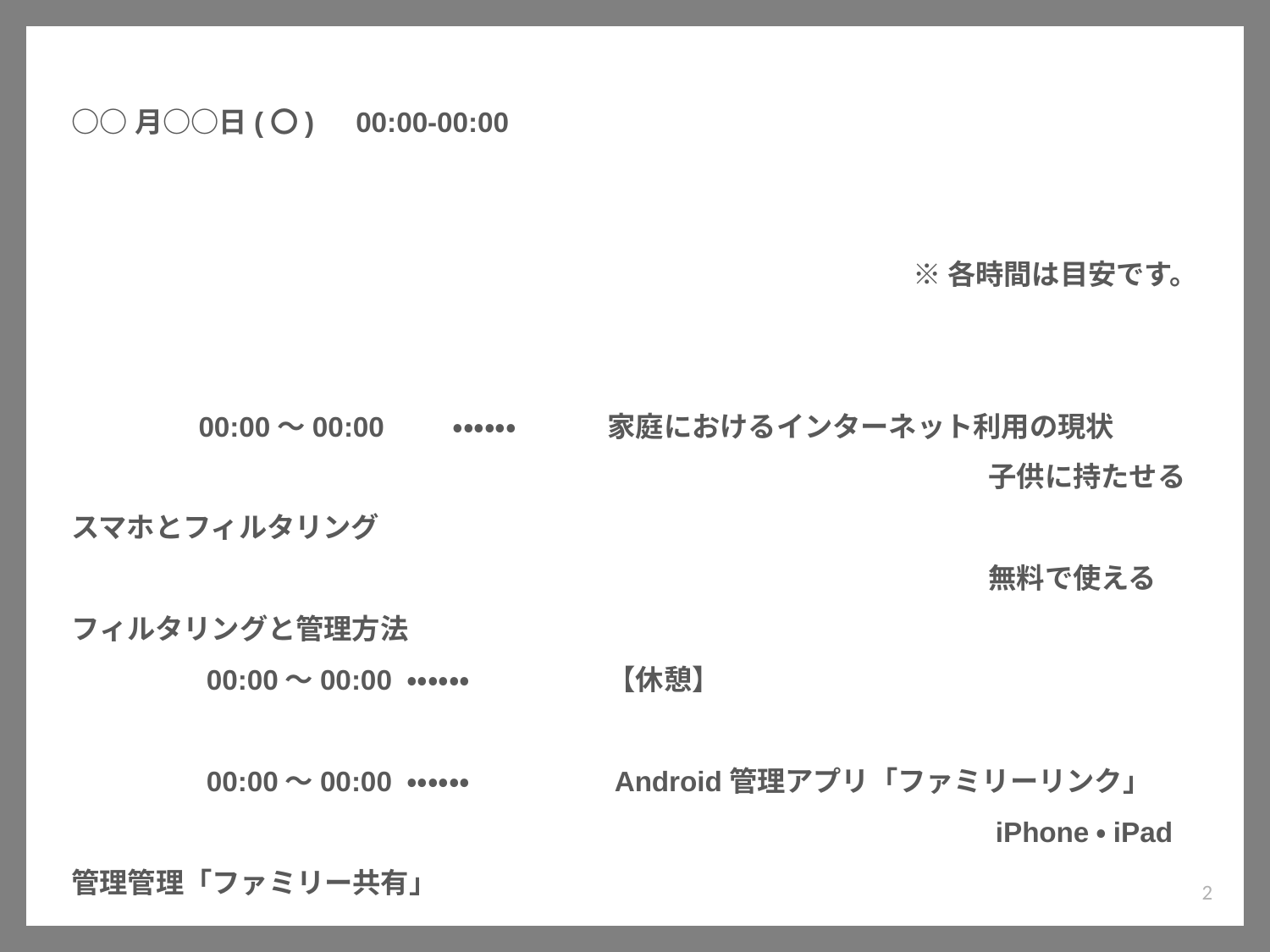

○○月○○日(〇)　00:00-00:00
											※各時間は目安です。

	00:00～00:00	・・・・・・	　家庭におけるインターネット利用の現状
							　子供に持たせるスマホとフィルタリング
							　無料で使えるフィルタリングと管理方法
	 00:00～00:00 ・・・・・・	　【休憩】

	 00:00～00:00 ・・・・・・	　Android管理アプリ「ファミリーリンク」
							　iPhone・iPad管理管理「ファミリー共有」

	 00:00～00:00 ・・・・・・	　【ご質問あれば】
2